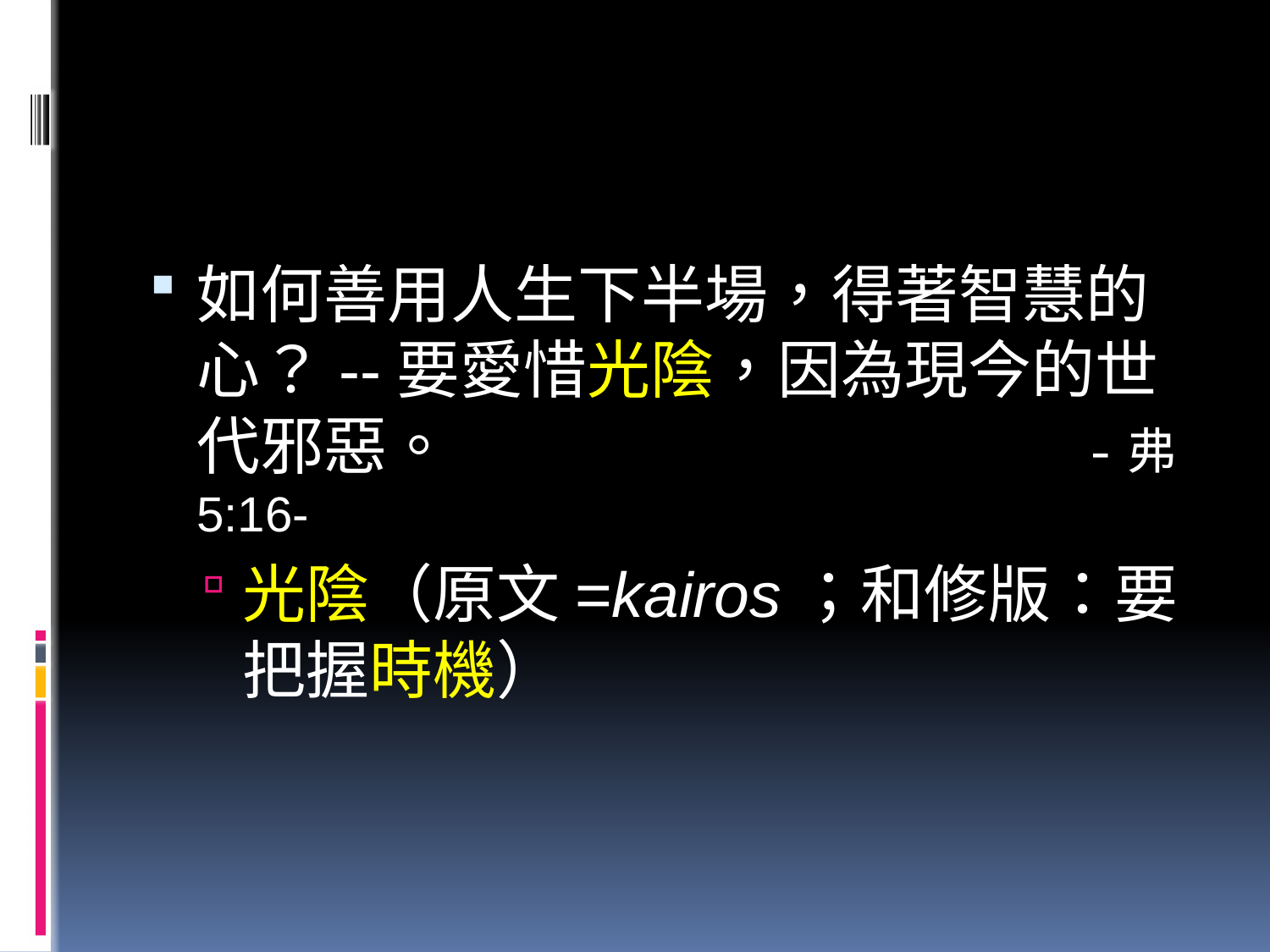

如何善用人生下半場，得著智慧的心？--要愛惜光陰，因為現今的世代邪惡。					-弗5:16-
光陰（原文=kairos；和修版：要把握時機）